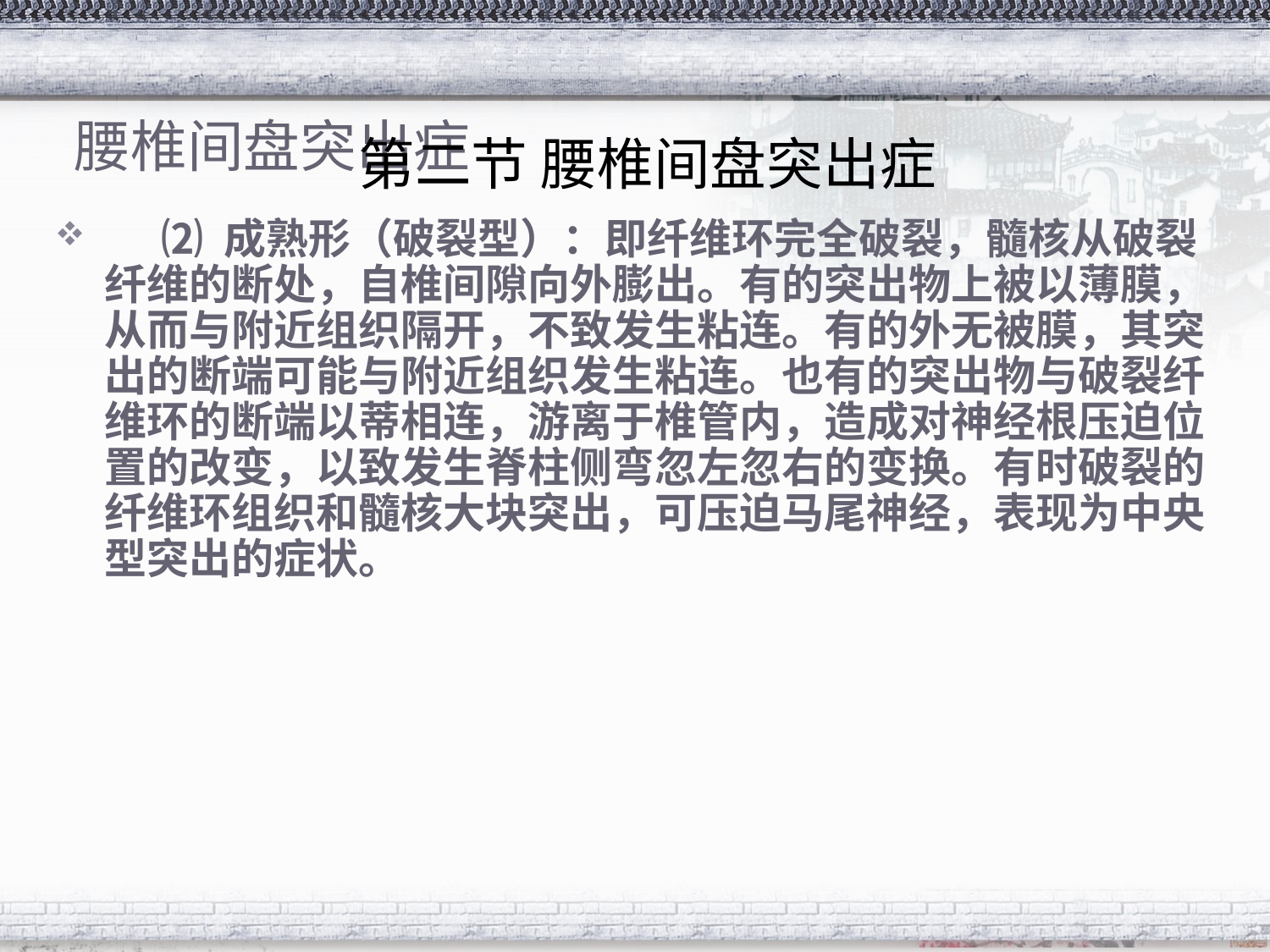

# 腰椎间盘突出症
第二节 腰椎间盘突出症
      ⑵ 成熟形（破裂型）：即纤维环完全破裂，髓核从破裂纤维的断处，自椎间隙向外膨出。有的突出物上被以薄膜，从而与附近组织隔开，不致发生粘连。有的外无被膜，其突出的断端可能与附近组织发生粘连。也有的突出物与破裂纤维环的断端以蒂相连，游离于椎管内，造成对神经根压迫位置的改变，以致发生脊柱侧弯忽左忽右的变换。有时破裂的纤维环组织和髓核大块突出，可压迫马尾神经，表现为中央型突出的症状。